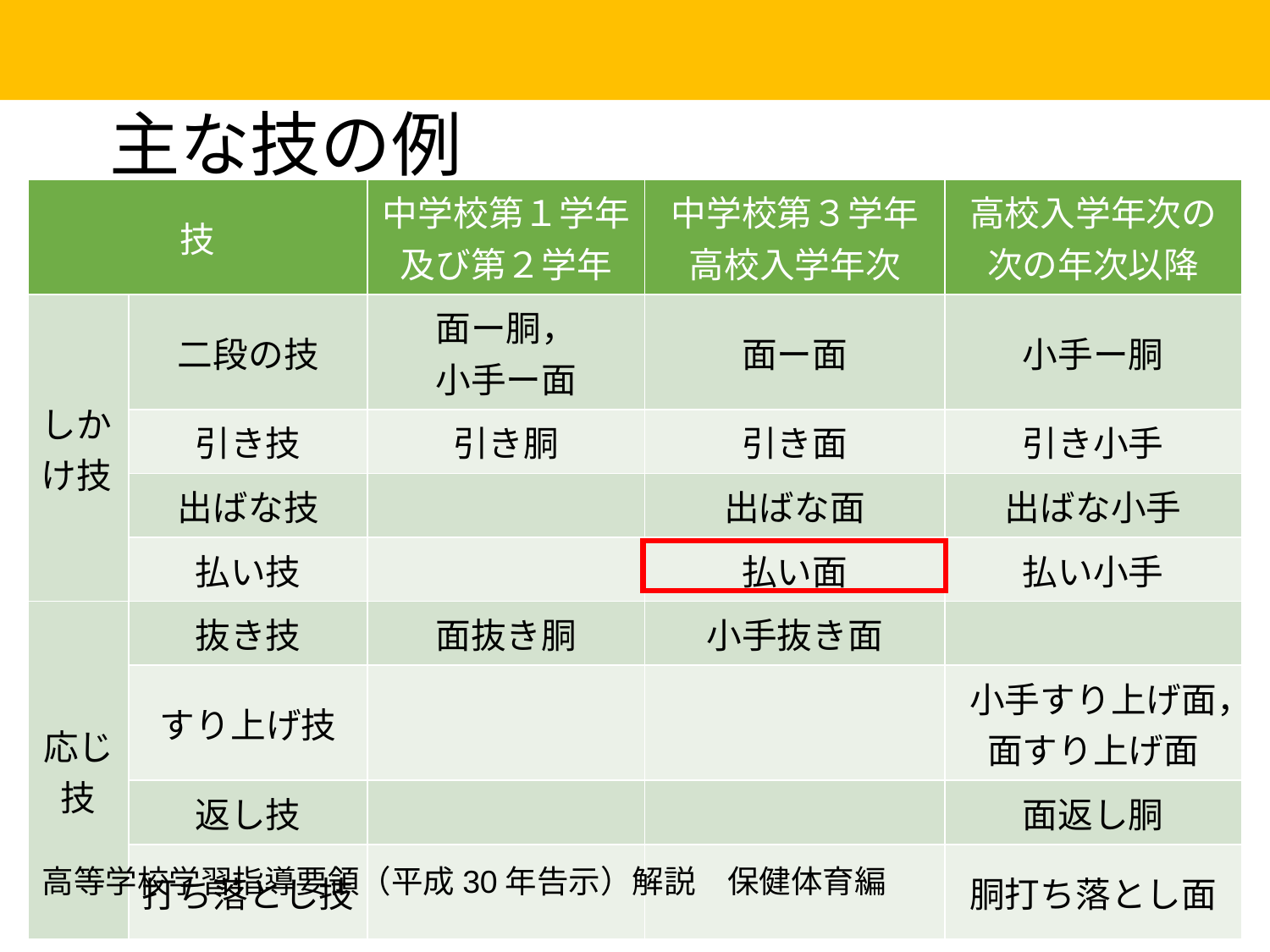

主な技の例
| 技 |  | 中学校第１学年 及び第２学年 | 中学校第３学年 高校入学年次 | 高校入学年次の 次の年次以降 |
| --- | --- | --- | --- | --- |
| しかけ技 | 二段の技 | 面ー胴， 小手ー面 | 面ー面 | 小手ー胴 |
|  | 引き技 | 引き胴 | 引き面 | 引き小手 |
|  | 出ばな技 |  | 出ばな面 | 出ばな小手 |
|  | 払い技 |  | 払い面 | 払い小手 |
| 応じ技 | 抜き技 | 面抜き胴 | 小手抜き面 |  |
|  | すり上げ技 |  |  | 小手すり上げ面， 面すり上げ面 |
|  | 返し技 |  |  | 面返し胴 |
|  | 打ち落とし技 |  |  | 胴打ち落とし面 |

高等学校学習指導要領（平成30年告示）解説　保健体育編
35